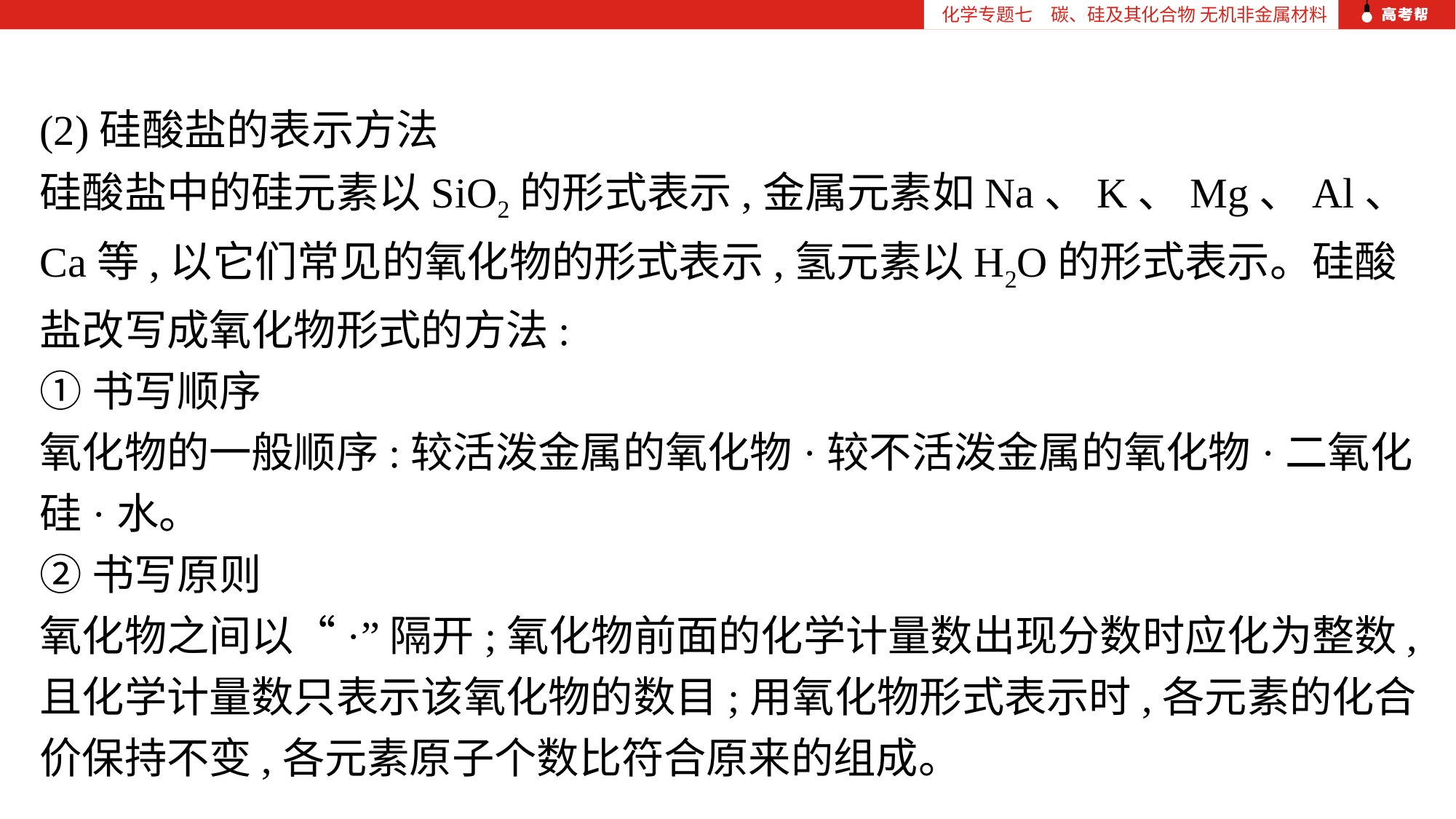

化学专题七　碳、硅及其化合物 无机非金属材料

(2)硅酸盐的表示方法
硅酸盐中的硅元素以SiO2的形式表示,金属元素如Na、K、Mg、Al、Ca等,以它们常见的氧化物的形式表示,氢元素以H2O的形式表示。硅酸盐改写成氧化物形式的方法:
①书写顺序
氧化物的一般顺序:较活泼金属的氧化物·较不活泼金属的氧化物·二氧化硅·水。
②书写原则
氧化物之间以“·”隔开;氧化物前面的化学计量数出现分数时应化为整数,且化学计量数只表示该氧化物的数目;用氧化物形式表示时,各元素的化合价保持不变,各元素原子个数比符合原来的组成。